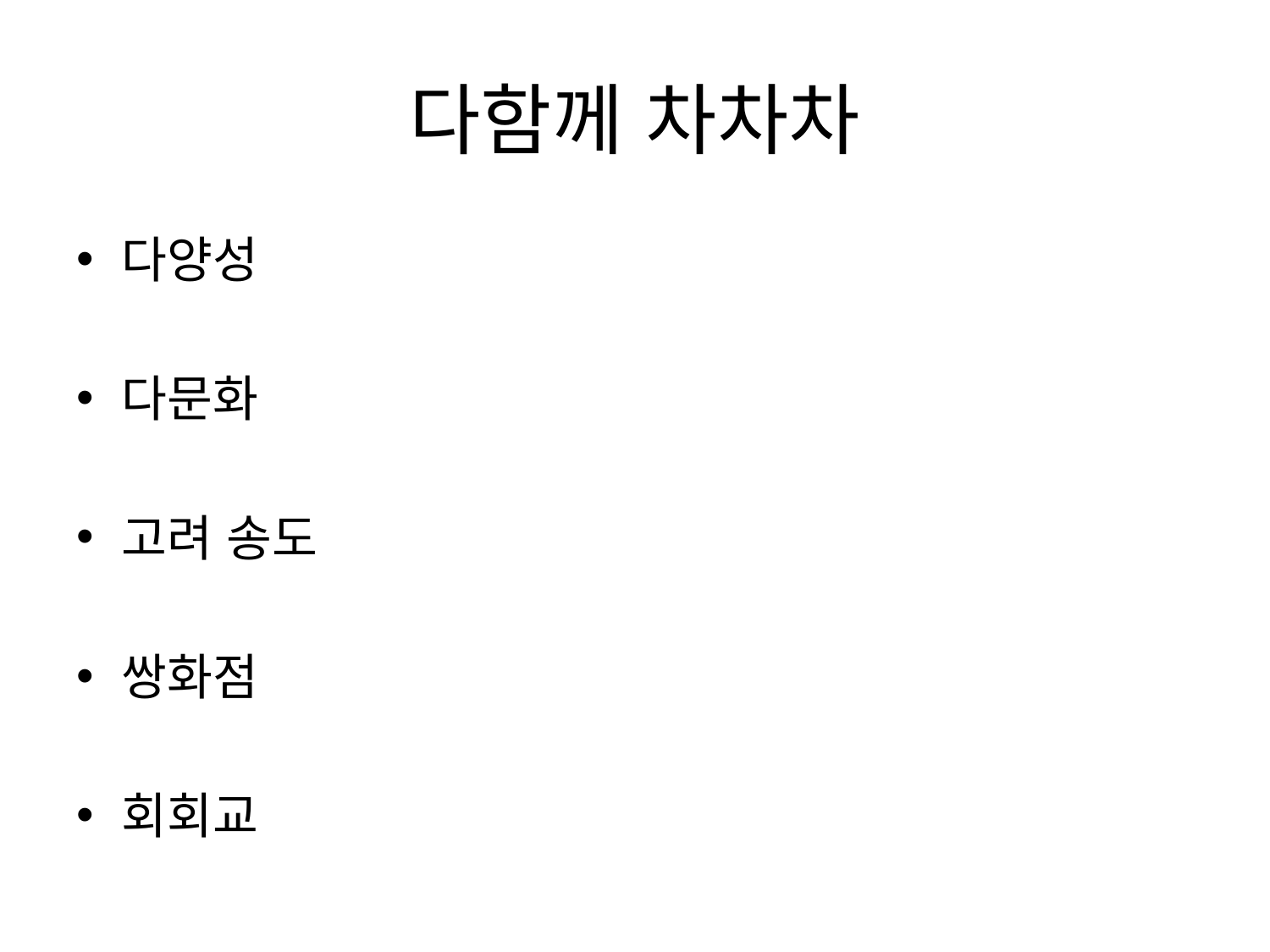

# 다함께 차차차
다양성

다문화

고려 송도

쌍화점

회회교